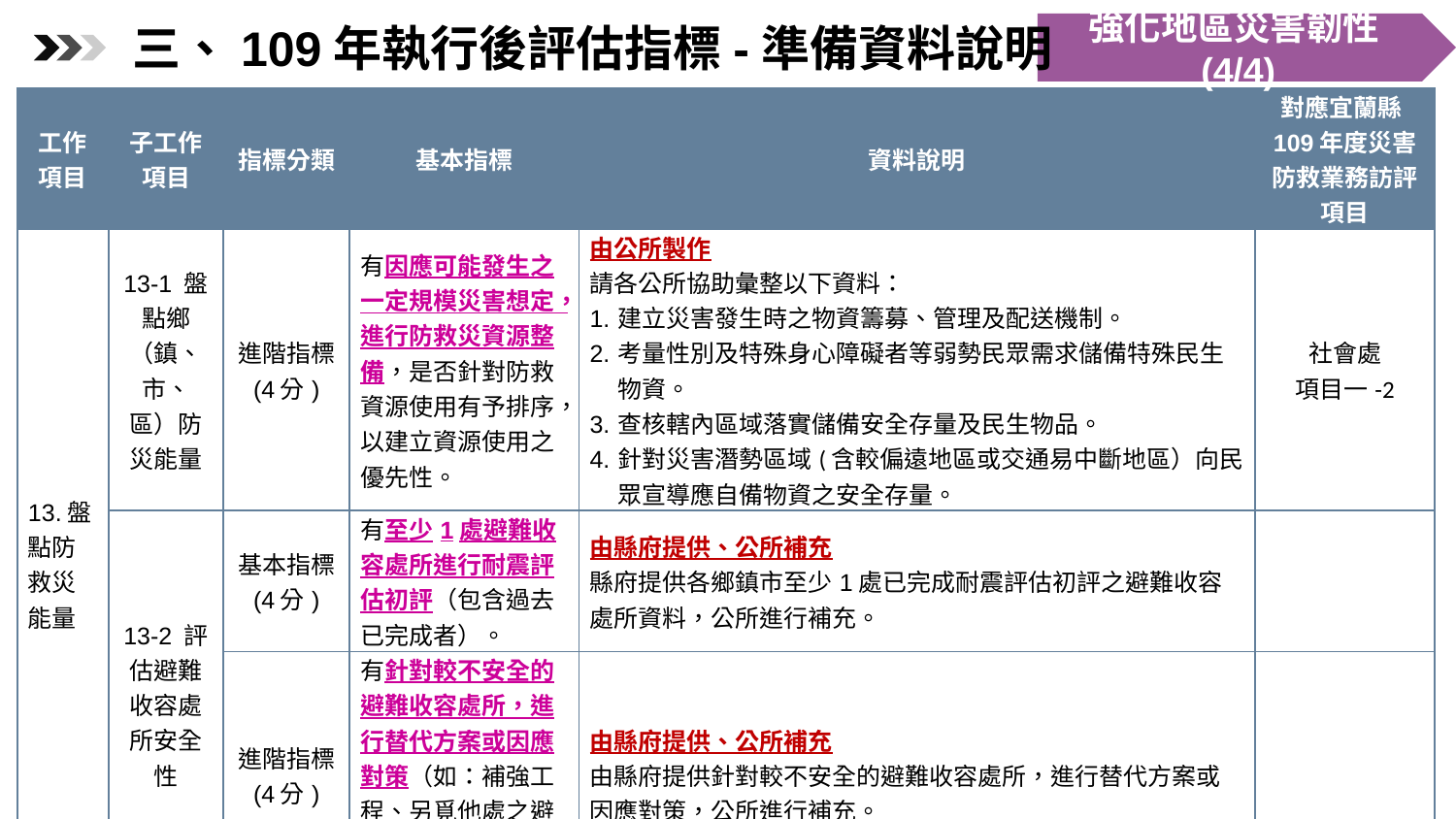

強化地區災害韌性(4/4)
三、109年執行後評估指標-準備資料說明

| 工作項目 | 子工作項目 | 指標分類 | 基本指標 | 資料說明 | 對應宜蘭縣109年度災害防救業務訪評項目 |
| --- | --- | --- | --- | --- | --- |
| 13.盤點防救災能量 | 13-1 盤點鄉（鎮、市、區）防災能量 | 進階指標 (4分) | 有因應可能發生之一定規模災害想定，進行防救災資源整備，是否針對防救資源使用有予排序，以建立資源使用之優先性。 | 由公所製作 請各公所協助彙整以下資料： 建立災害發生時之物資籌募、管理及配送機制。 考量性別及特殊身心障礙者等弱勢民眾需求儲備特殊民生物資。 查核轄內區域落實儲備安全存量及民生物品。 針對災害潛勢區域(含較偏遠地區或交通易中斷地區）向民眾宣導應自備物資之安全存量。 | 社會處 項目一-2 |
|  | 13-2 評估避難收容處所安全性 | 基本指標 (4分) | 有至少1處避難收容處所進行耐震評估初評（包含過去已完成者）。 | 由縣府提供、公所補充 縣府提供各鄉鎮市至少1處已完成耐震評估初評之避難收容處所資料，公所進行補充。 |  |
|  |  | 進階指標 (4分) | 有針對較不安全的避難收容處所，進行替代方案或因應對策（如：補強工程、另覓他處之避難收容處所等）。 請說明處所及作為。 | 由縣府提供、公所補充 由縣府提供針對較不安全的避難收容處所，進行替代方案或因應對策，公所進行補充。 |  |
22